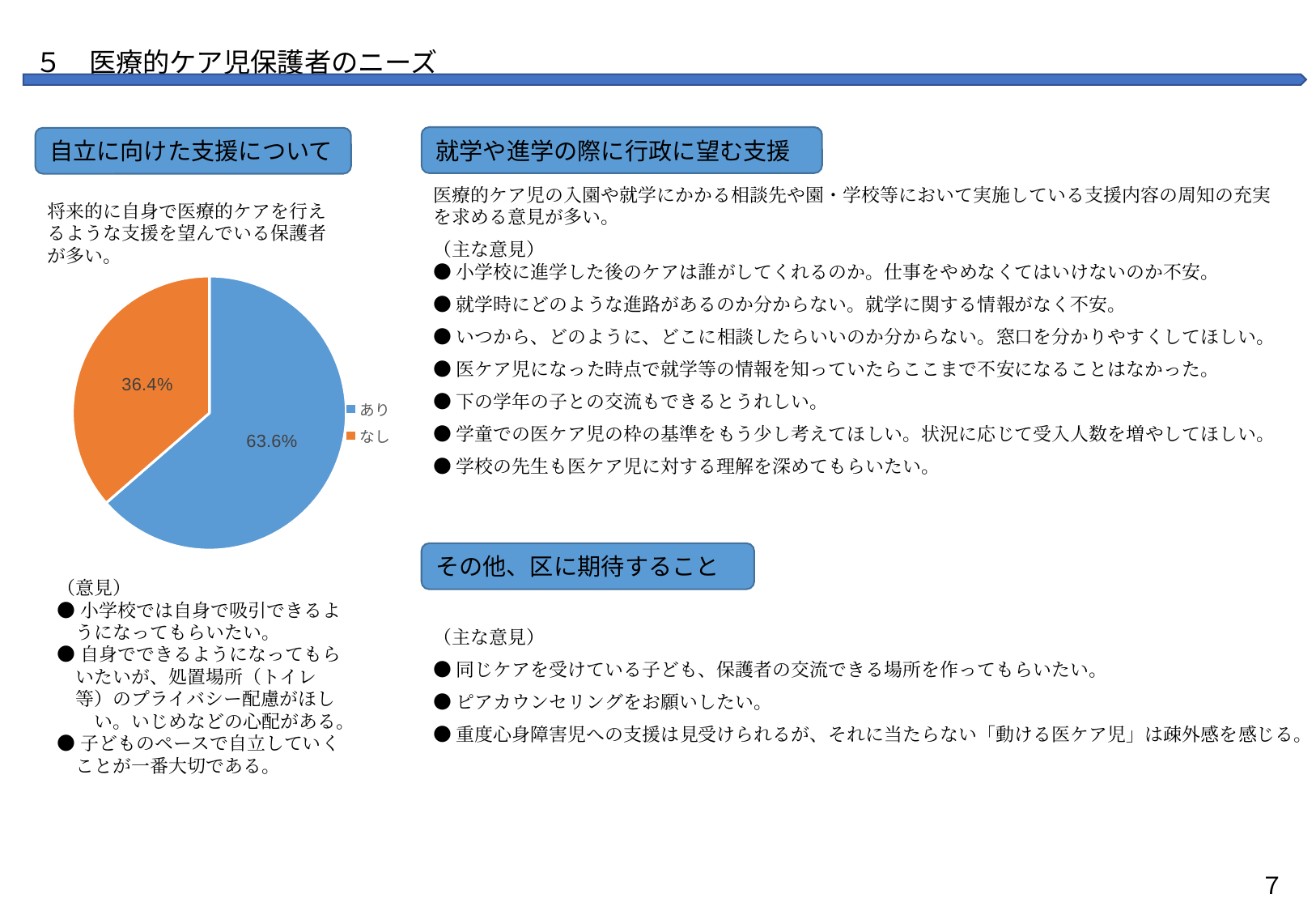

５　医療的ケア児保護者のニーズ

就学や進学の際に行政に望む支援
自立に向けた支援について
医療的ケア児の入園や就学にかかる相談先や園・学校等において実施している支援内容の周知の充実を求める意見が多い。
（主な意見）
●小学校に進学した後のケアは誰がしてくれるのか。仕事をやめなくてはいけないのか不安。
●就学時にどのような進路があるのか分からない。就学に関する情報がなく不安。
●いつから、どのように、どこに相談したらいいのか分からない。窓口を分かりやすくしてほしい。
●医ケア児になった時点で就学等の情報を知っていたらここまで不安になることはなかった。
●下の学年の子との交流もできるとうれしい。
●学童での医ケア児の枠の基準をもう少し考えてほしい。状況に応じて受入人数を増やしてほしい。
●学校の先生も医ケア児に対する理解を深めてもらいたい。
将来的に自身で医療的ケアを行えるような支援を望んでいる保護者が多い。

### Chart

| Category |  |
|---|---|
| あり | 63.6 |
| なし | 36.4 |
その他、区に期待すること
（意見）
●小学校では自身で吸引できるよ
　うになってもらいたい。
●自身でできるようになってもら
　いたいが、処置場所（トイレ
　等）のプライバシー配慮がほし　〇い。いじめなどの心配がある。
●子どものペースで自立していく
　ことが一番大切である。
（主な意見）
●同じケアを受けている子ども、保護者の交流できる場所を作ってもらいたい。
●ピアカウンセリングをお願いしたい。
●重度心身障害児への支援は見受けられるが、それに当たらない「動ける医ケア児」は疎外感を感じる。
７